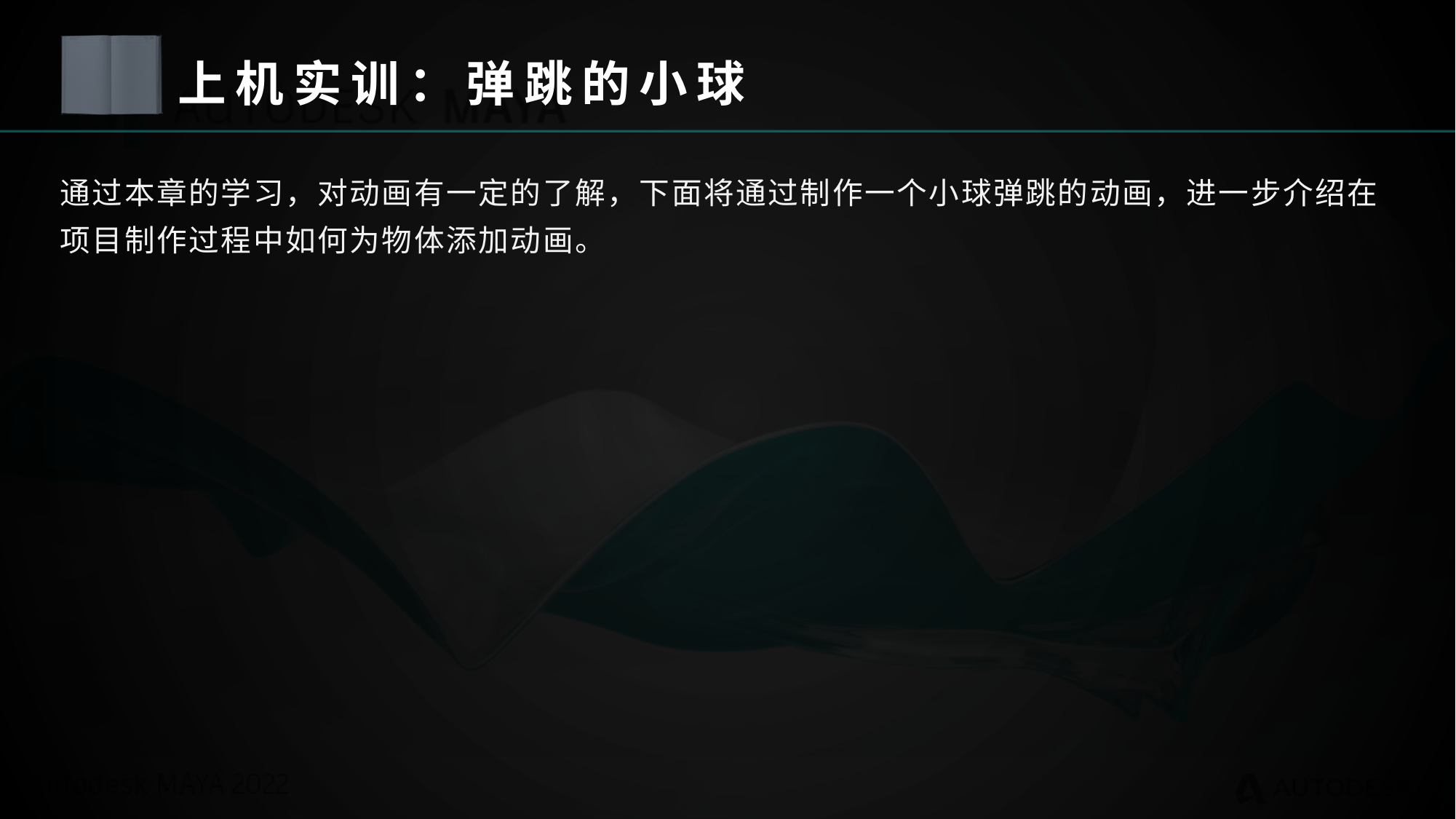

上机实训：弹跳的小球
通过本章的学习，对动画有一定的了解，下面将通过制作一个小球弹跳的动画，进一步介绍在项目制作过程中如何为物体添加动画。